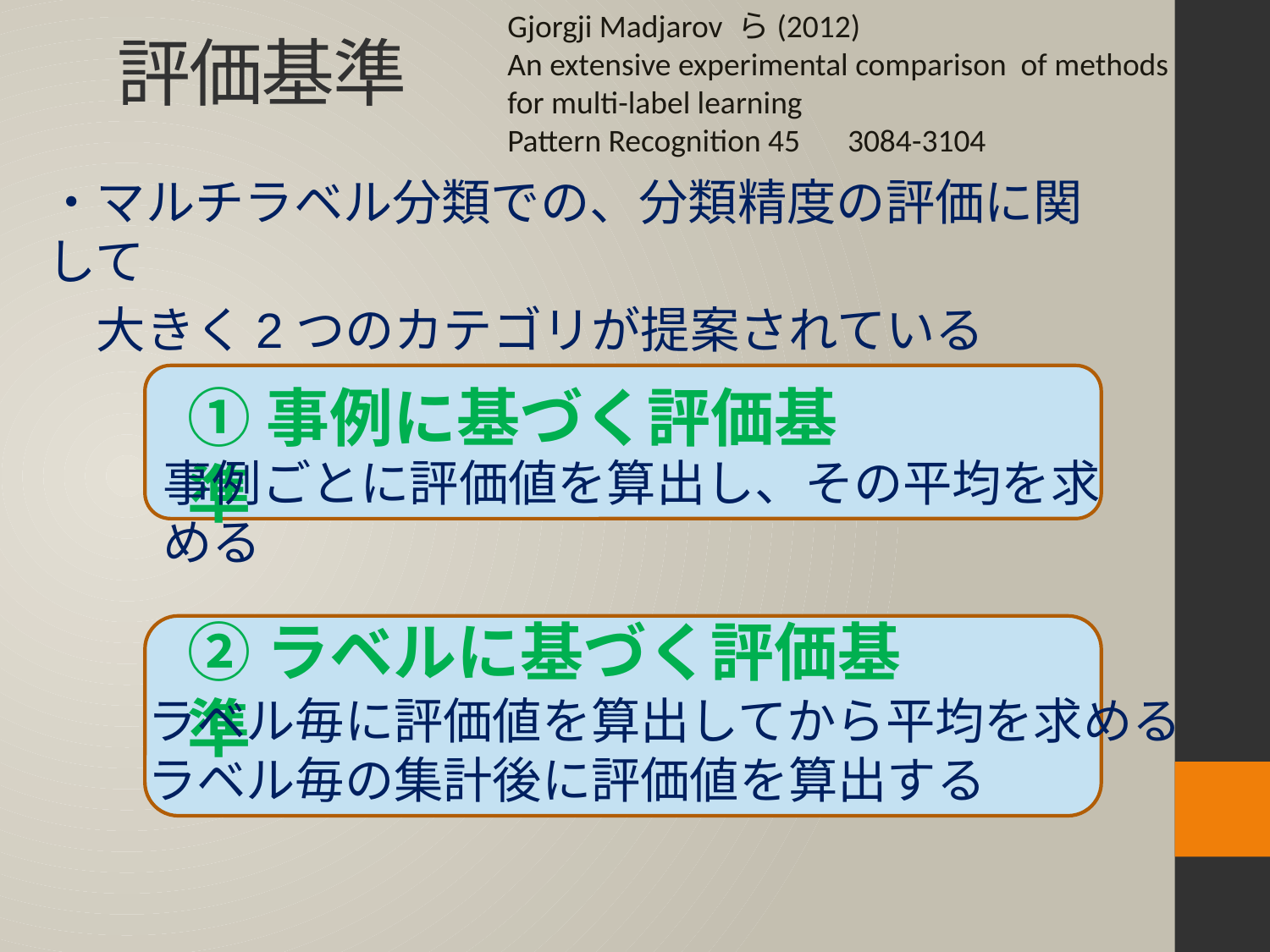

Gjorgji Madjarov ら(2012)
An extensive experimental comparison  of methods for multi-label learning
Pattern Recognition 45　3084-3104
# 評価基準

・マルチラベル分類での、分類精度の評価に関して
　大きく2つのカテゴリが提案されている

①事例に基づく評価基準
事例ごとに評価値を算出し、その平均を求める
②ラベルに基づく評価基準

ラベル毎に評価値を算出してから平均を求める
ラベル毎の集計後に評価値を算出する